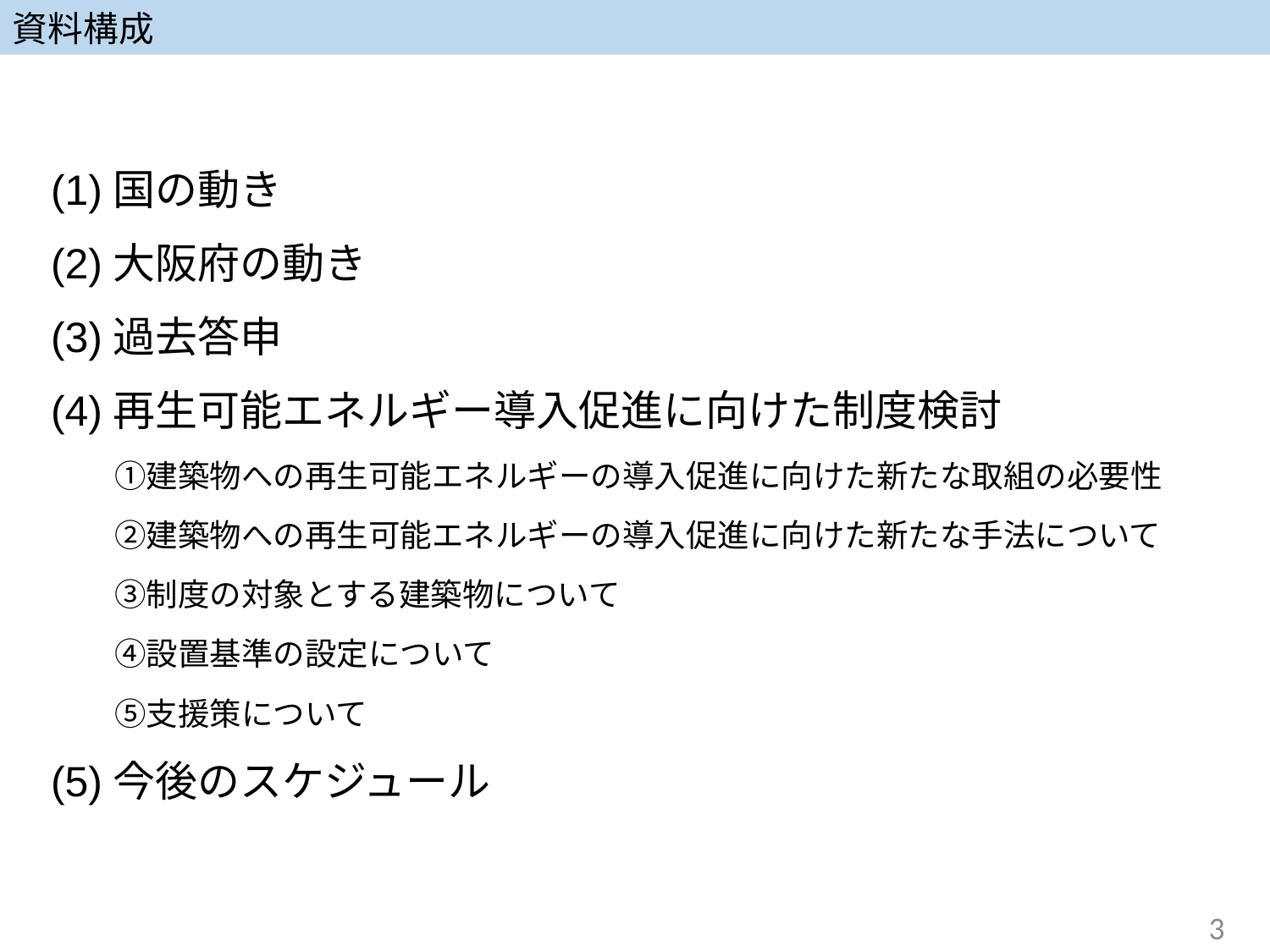

資料構成
(1)国の動き
(2)大阪府の動き
(3)過去答申
(4)再生可能エネルギー導入促進に向けた制度検討
　　①建築物への再生可能エネルギーの導入促進に向けた新たな取組の必要性
　　②建築物への再生可能エネルギーの導入促進に向けた新たな手法について
　　③制度の対象とする建築物について
　　④設置基準の設定について
　　⑤支援策について
(5)今後のスケジュール
3